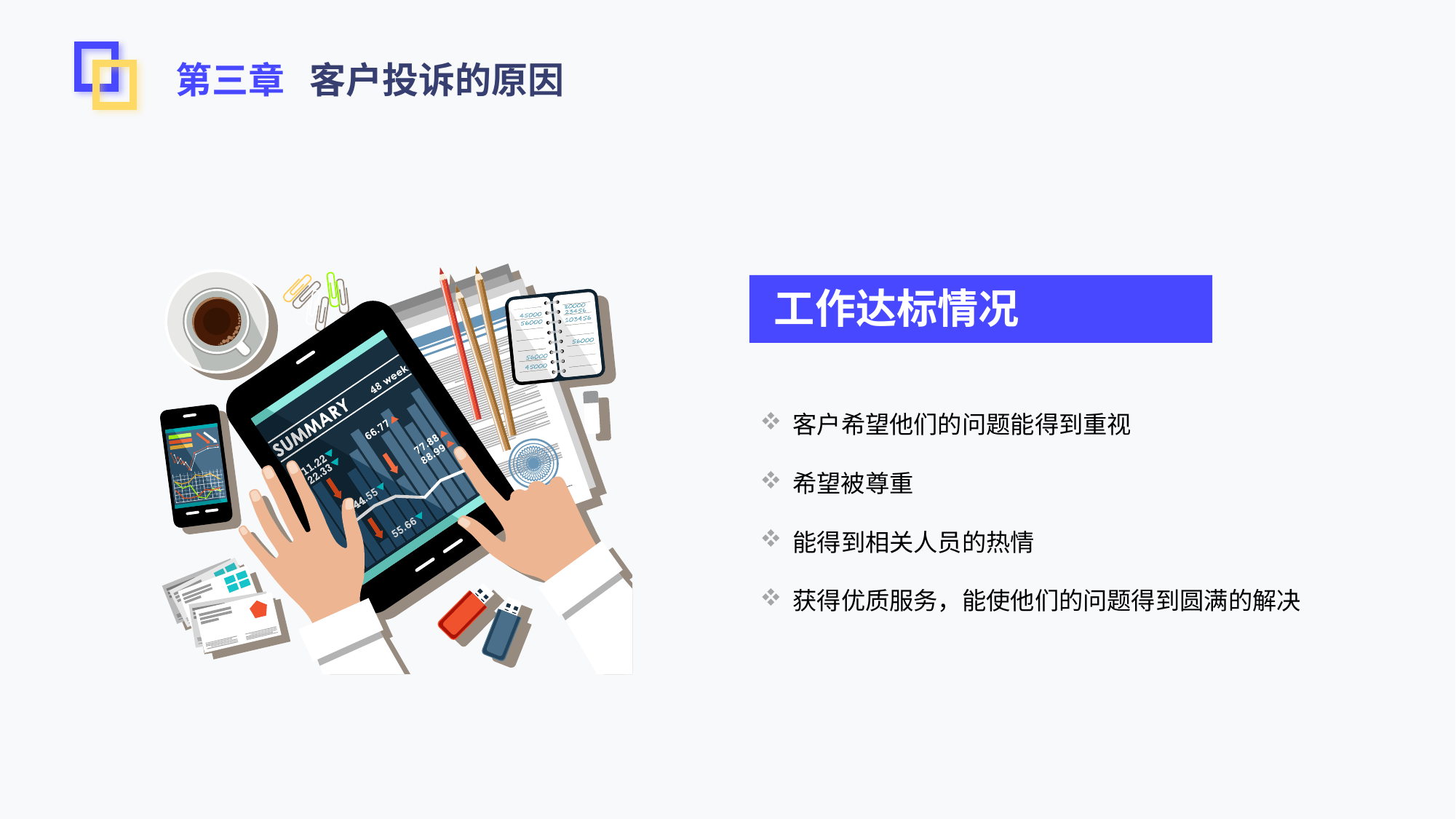

第三章   客户投诉的原因

工作达标情况
客户希望他们的问题能得到重视
希望被尊重
能得到相关人员的热情
获得优质服务，能使他们的问题得到圆满的解决